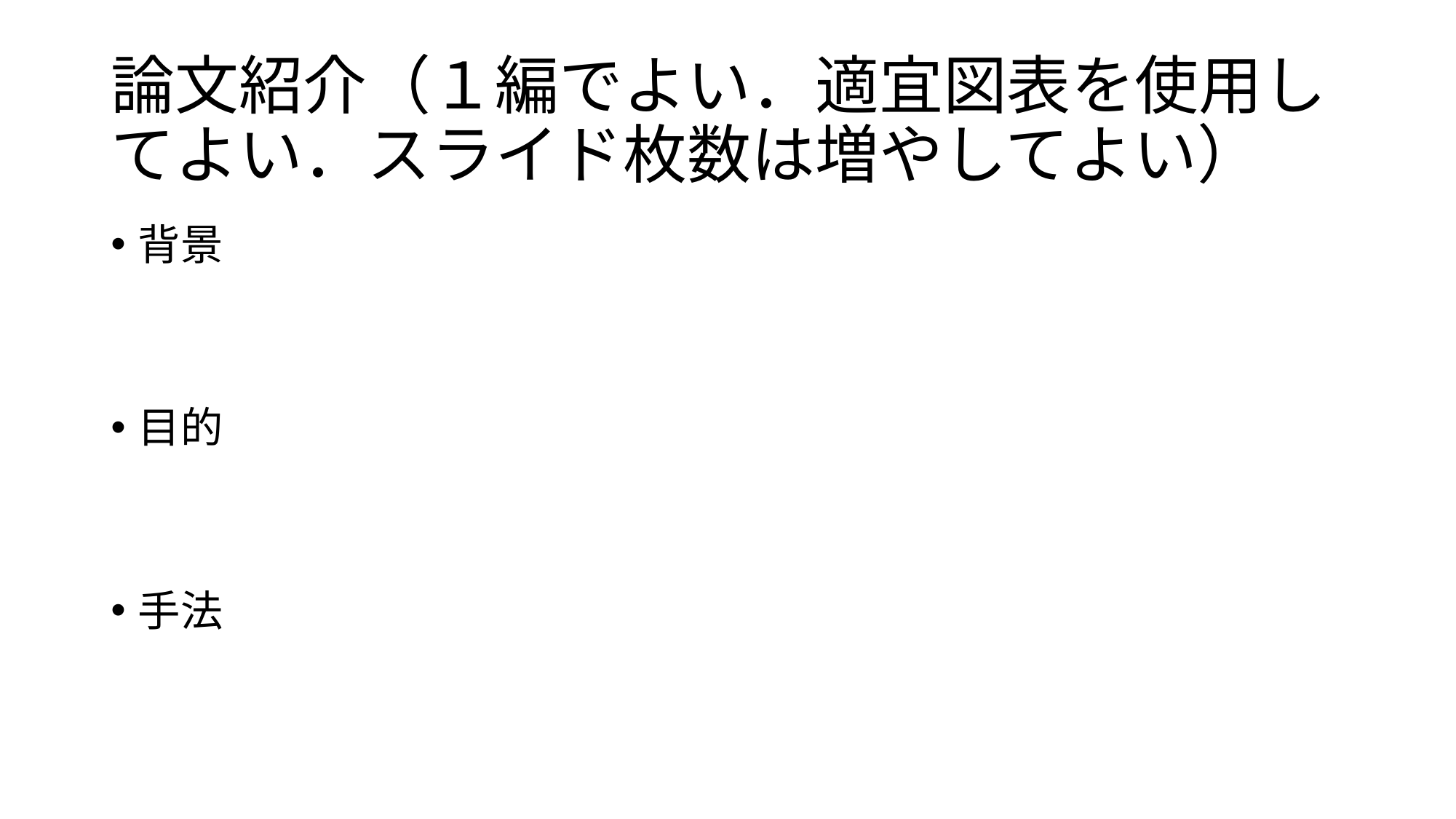

# 論文紹介（１編でよい．適宜図表を使用してよい．スライド枚数は増やしてよい）
背景

目的

手法